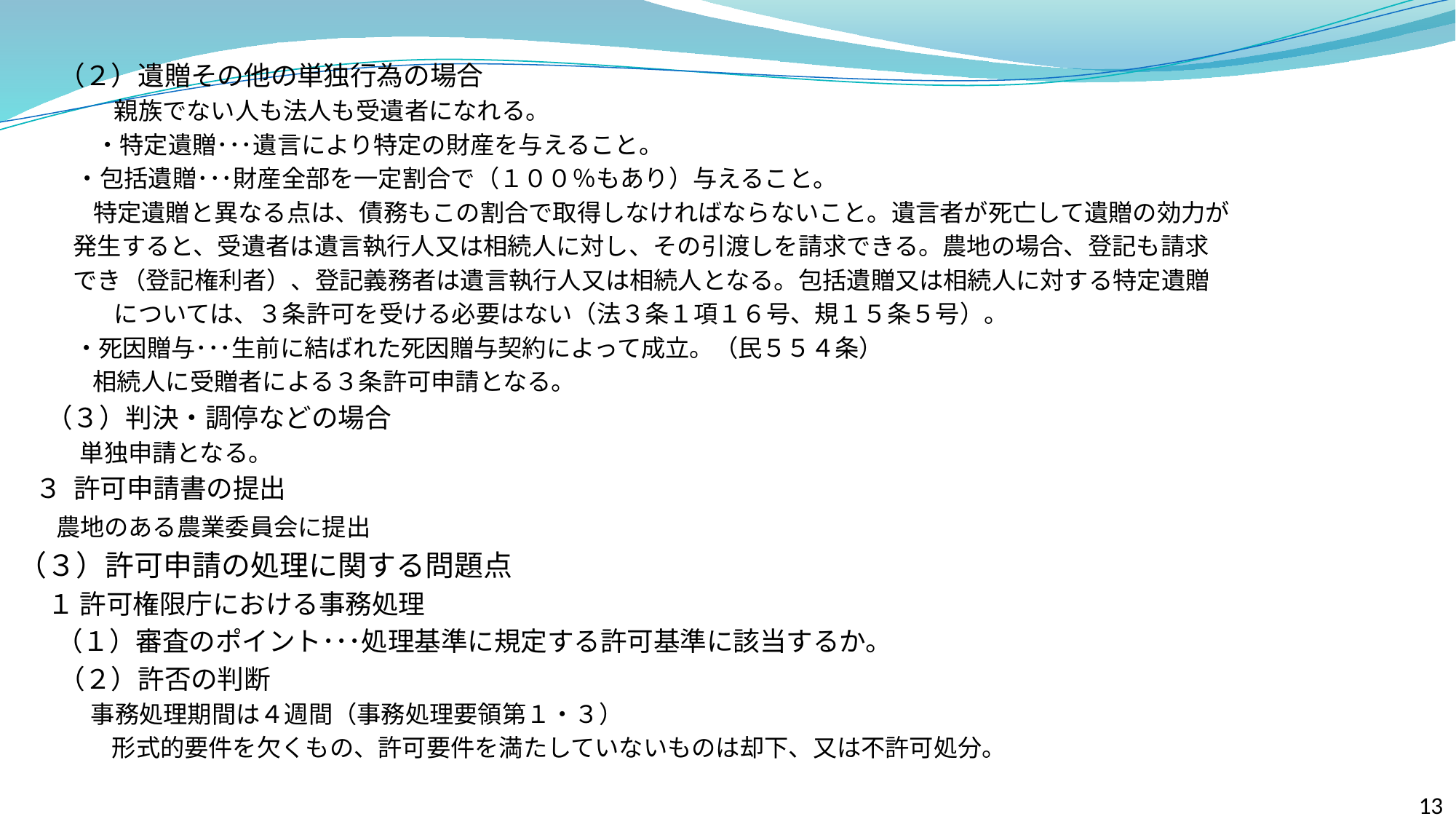

（２）遺贈その他の単独行為の場合
　　　　親族でない人も法人も受遺者になれる。
　　 　・特定遺贈･･･遺言により特定の財産を与えること。
      　・包括遺贈･･･財産全部を一定割合で（１００％もあり）与えること。
　　     特定遺贈と異なる点は、債務もこの割合で取得しなければならないこと。遺言者が死亡して遺贈の効力が
          発生すると、受遺者は遺言執行人又は相続人に対し、その引渡しを請求できる。農地の場合、登記も請求
          でき（登記権利者）、登記義務者は遺言執行人又は相続人となる。包括遺贈又は相続人に対する特定遺贈
　　　　については、３条許可を受ける必要はない（法３条１項１６号、規１５条５号）。
　      ・死因贈与･･･生前に結ばれた死因贈与契約によって成立。（民５５４条）
　　     相続人に受贈者による３条許可申請となる。
     （３）判決・調停などの場合
　       単独申請となる。
   ３  許可申請書の提出
　  農地のある農業委員会に提出
（３）許可申請の処理に関する問題点
　 １ 許可権限庁における事務処理
　  （１）審査のポイント･･･処理基準に規定する許可基準に該当するか。
　   （２）許否の判断
　         事務処理期間は４週間（事務処理要領第１・３）
　　　    形式的要件を欠くもの、許可要件を満たしていないものは却下、又は不許可処分。

13